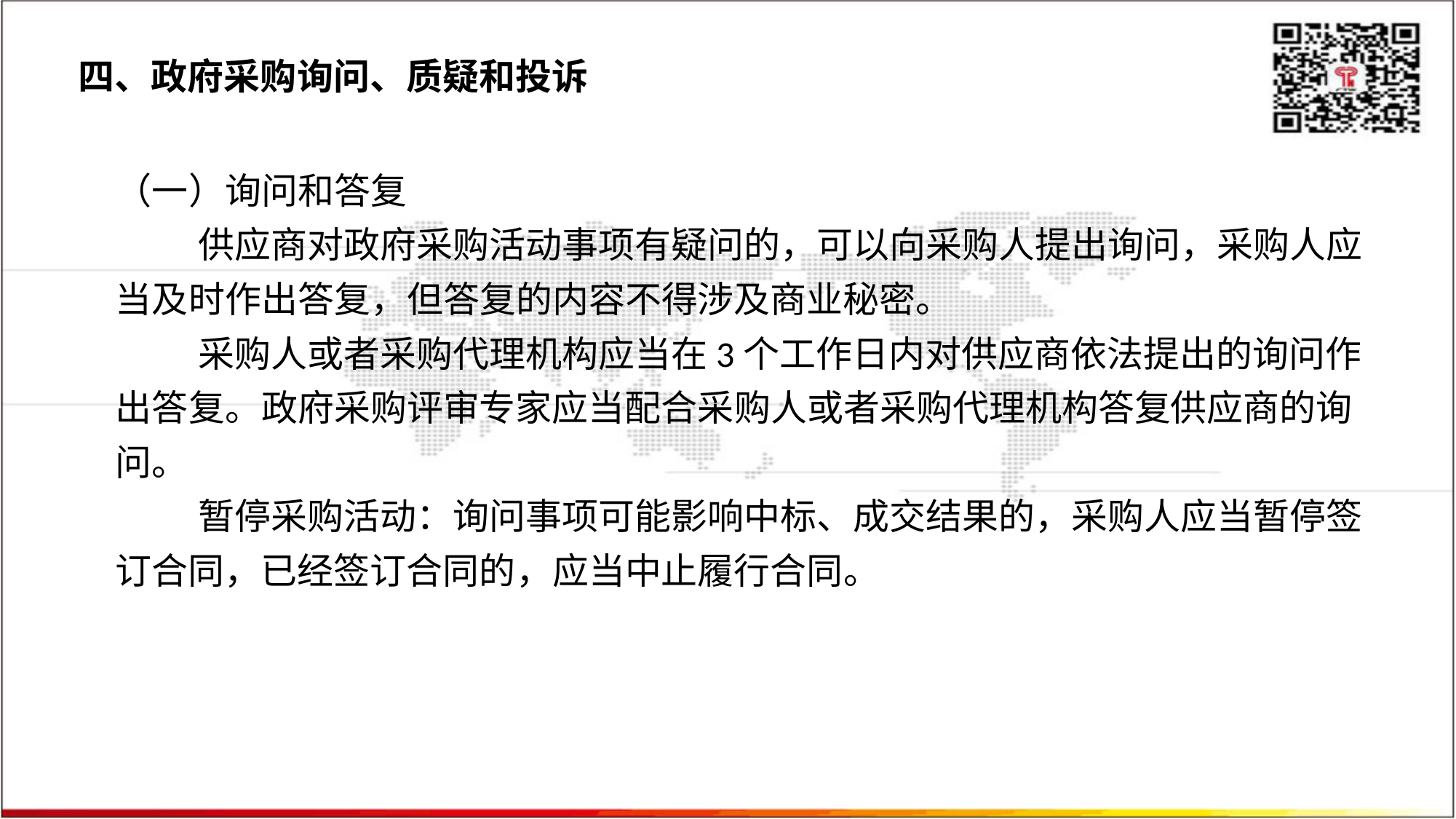

四、政府采购询问、质疑和投诉
（一）询问和答复
         供应商对政府采购活动事项有疑问的，可以向采购人提出询问，采购人应当及时作出答复，但答复的内容不得涉及商业秘密。
         采购人或者采购代理机构应当在3个工作日内对供应商依法提出的询问作出答复。政府采购评审专家应当配合采购人或者采购代理机构答复供应商的询问。
         暂停采购活动：询问事项可能影响中标、成交结果的，采购人应当暂停签订合同，已经签订合同的，应当中止履行合同。